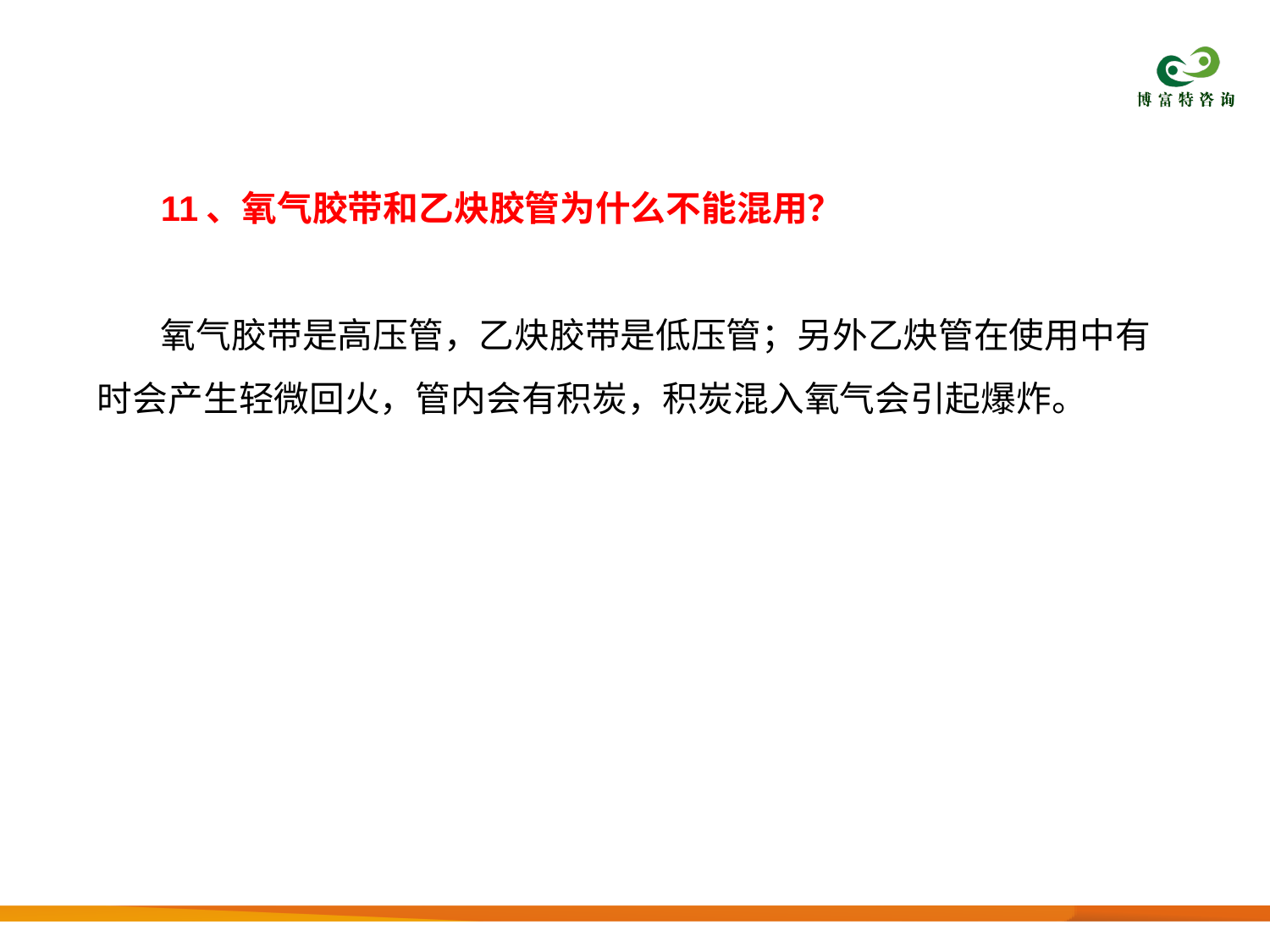

11、氧气胶带和乙炔胶管为什么不能混用？

氧气胶带是高压管，乙炔胶带是低压管；另外乙炔管在使用中有时会产生轻微回火，管内会有积炭，积炭混入氧气会引起爆炸。